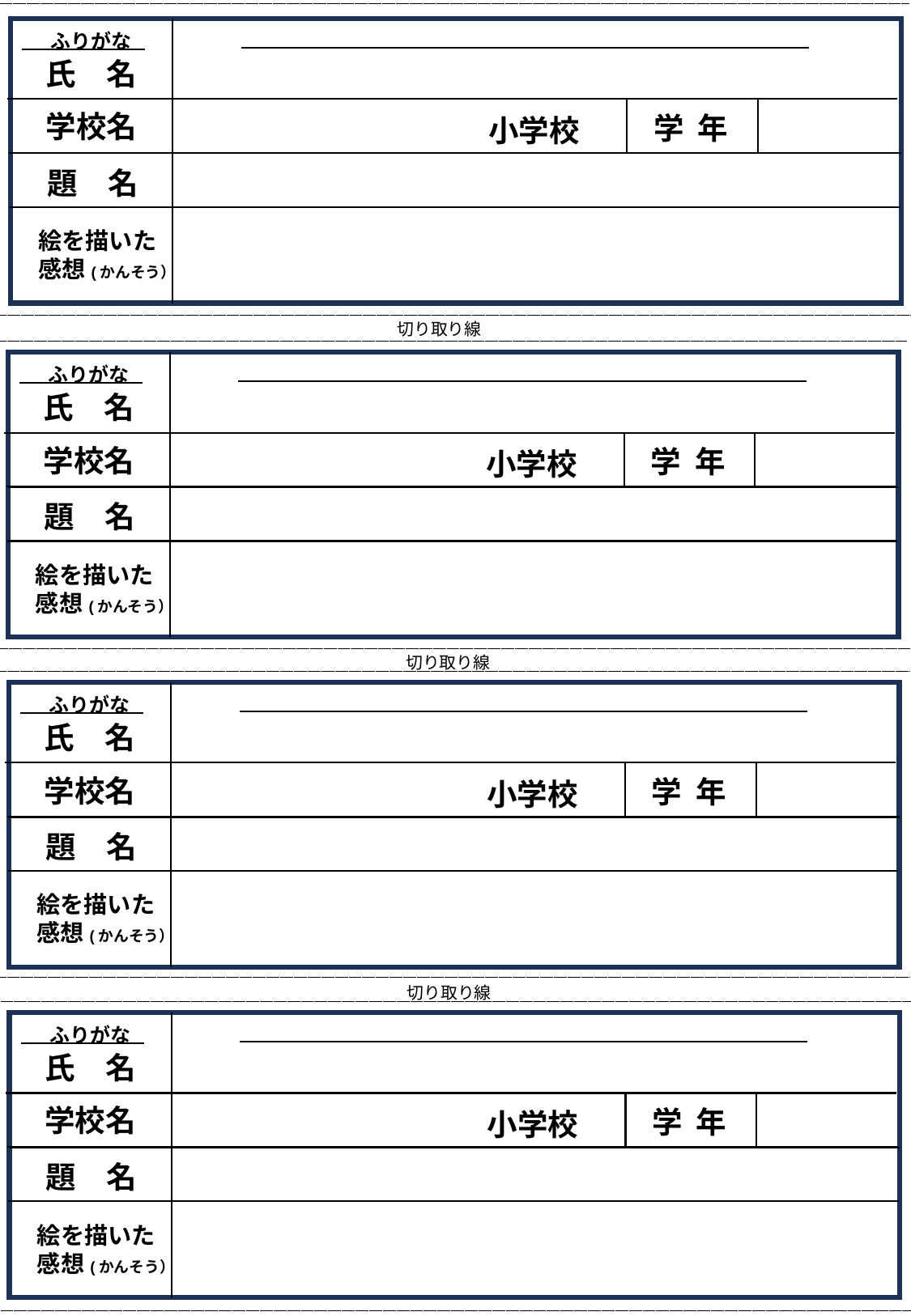

ふりがな
氏　名
学校名
学  年
小学校
題　名
絵を描いた
感想(かんそう）
切り取り線

ふりがな
氏　名
学校名
学  年
小学校
題　名
絵を描いた
感想(かんそう）
切り取り線

ふりがな
氏　名
学校名
学  年
小学校
題　名
絵を描いた
感想(かんそう）
切り取り線

ふりがな
氏　名
学校名
学  年
小学校
題　名
絵を描いた
感想(かんそう）